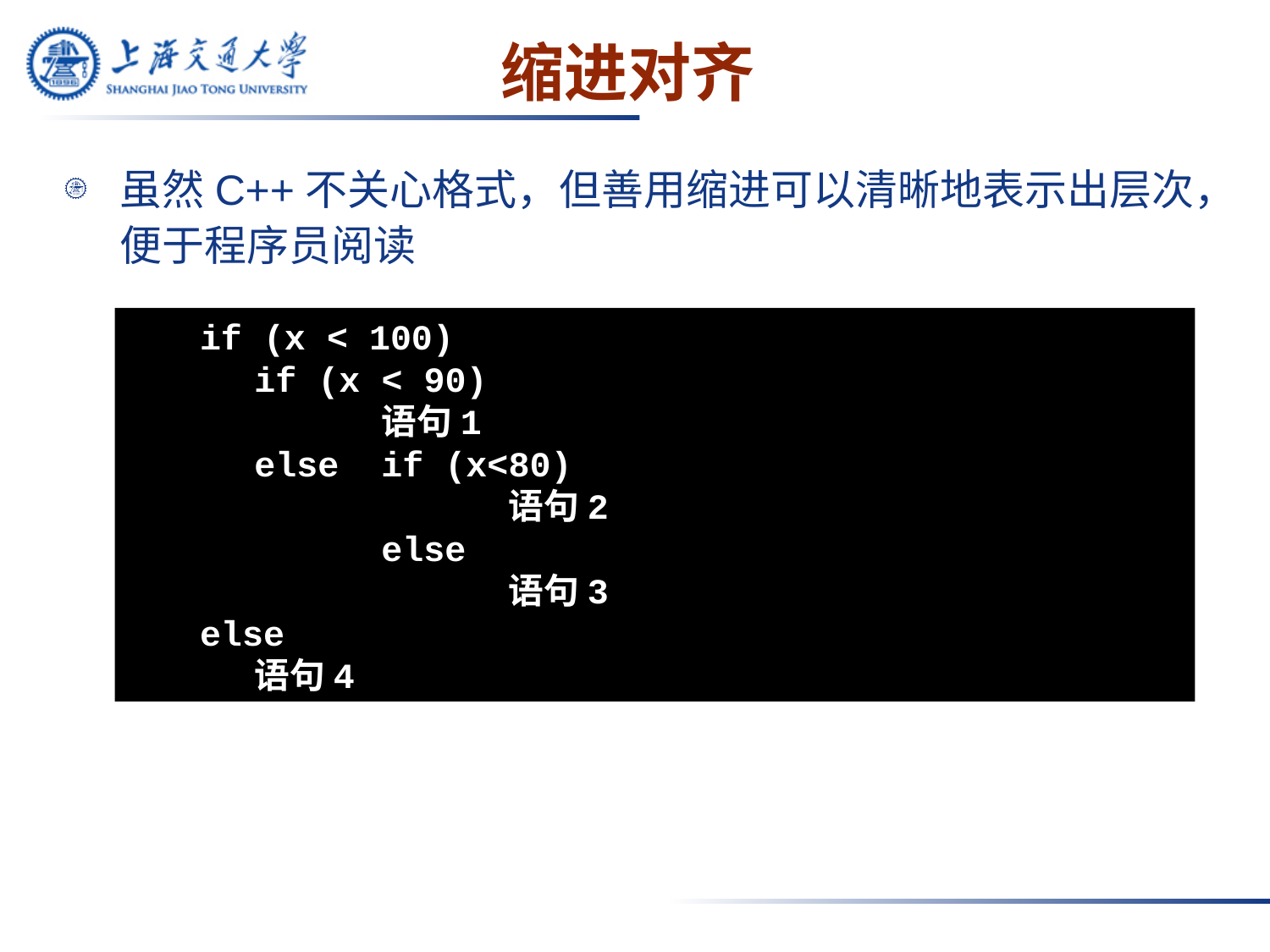

# 缩进对齐
虽然C++不关心格式，但善用缩进可以清晰地表示出层次，便于程序员阅读
if (x < 100)
	if (x < 90)
		语句1
	else 	if (x<80)
			语句2
		else
			语句3
else
	语句4